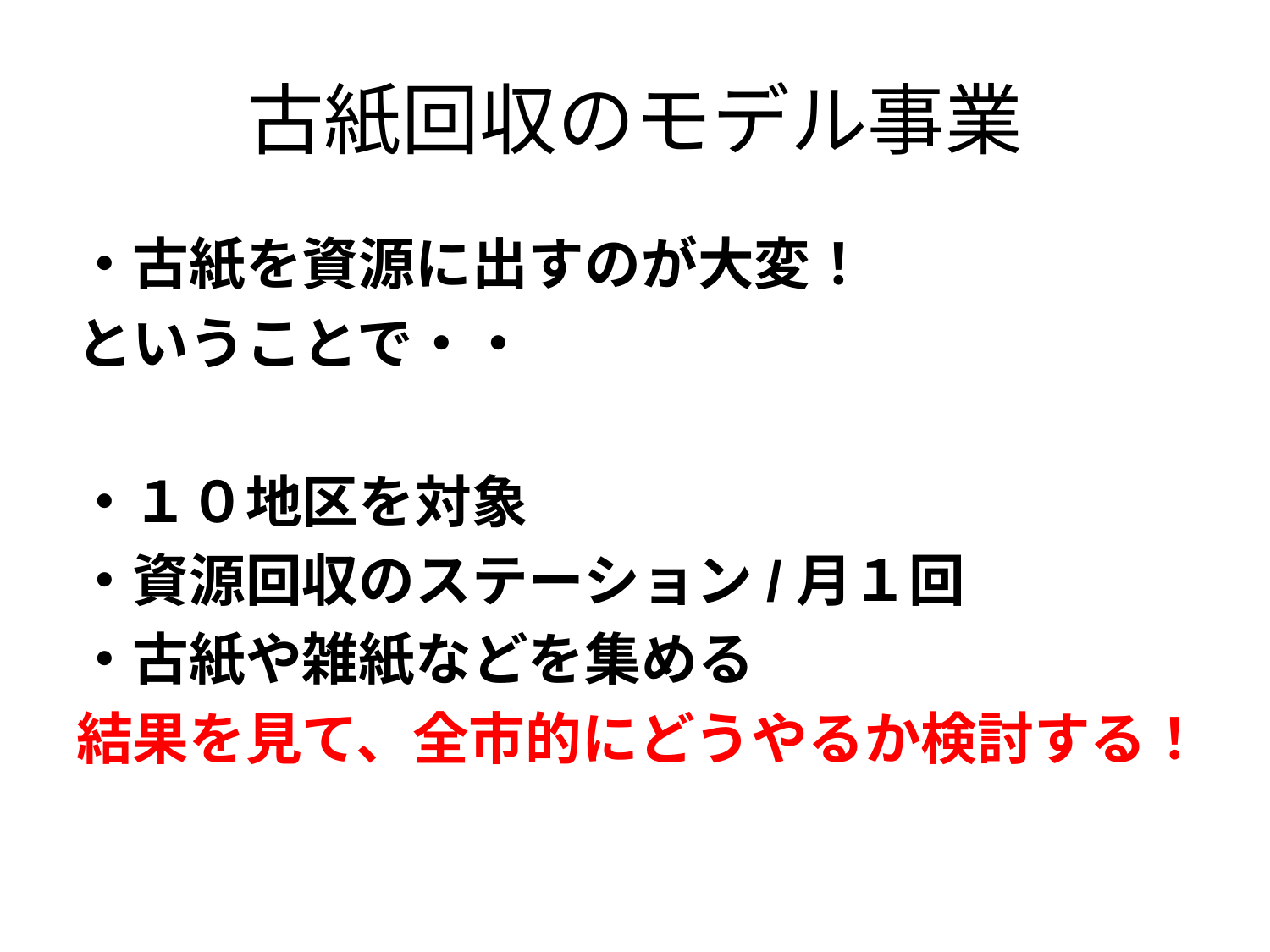

# 古紙回収のモデル事業
・古紙を資源に出すのが大変！
ということで・・

・１０地区を対象
・資源回収のステーション/月１回
・古紙や雑紙などを集める
結果を見て、全市的にどうやるか検討する！